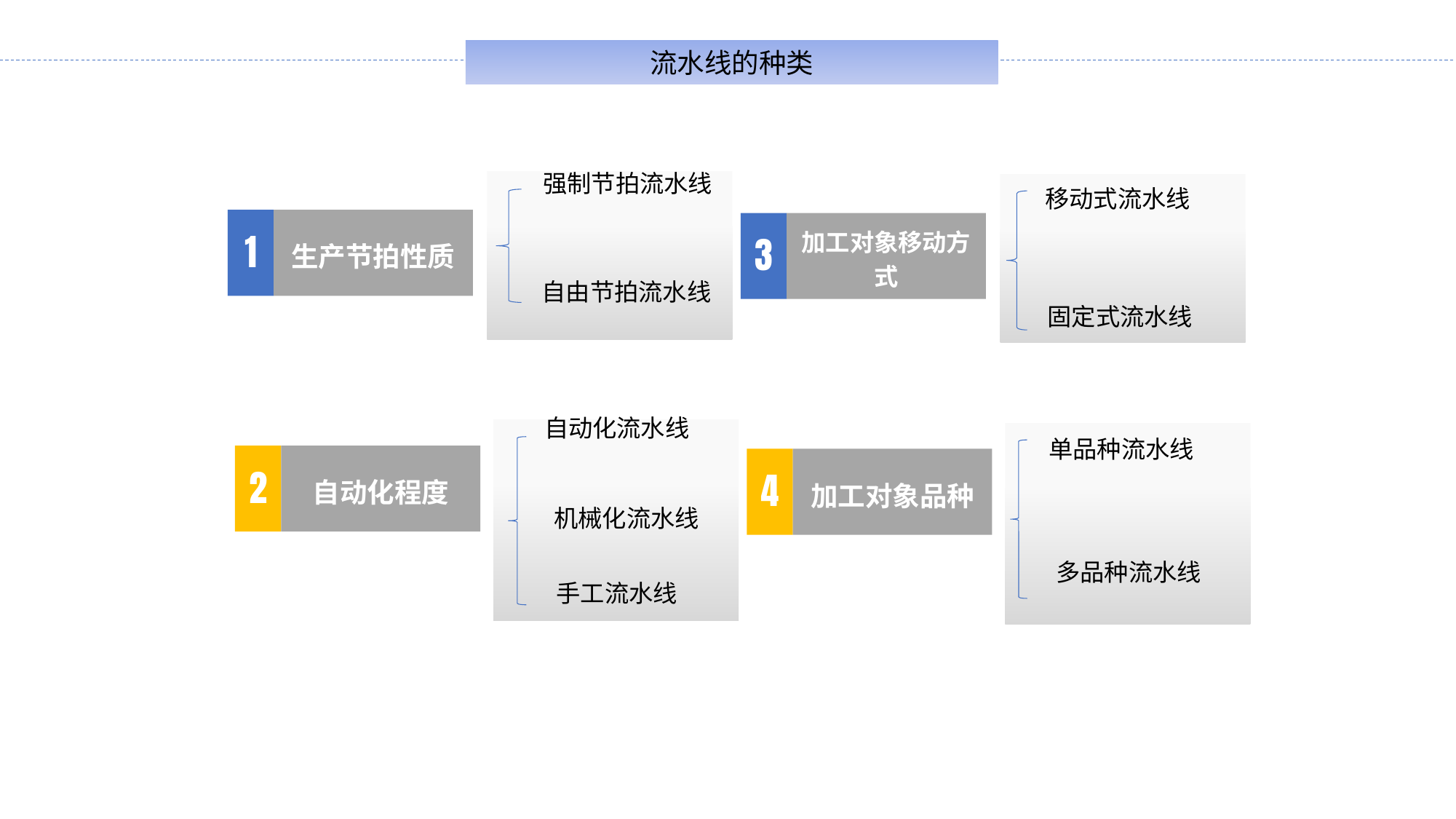

流水线的种类
强制节拍流水线
1
生产节拍性质

3
加工对象移动方式

移动式流水线

自由节拍流水线
固定式流水线
自动化流水线
2
自动化程度

4
加工对象品种

单品种流水线

机械化流水线
多品种流水线
手工流水线